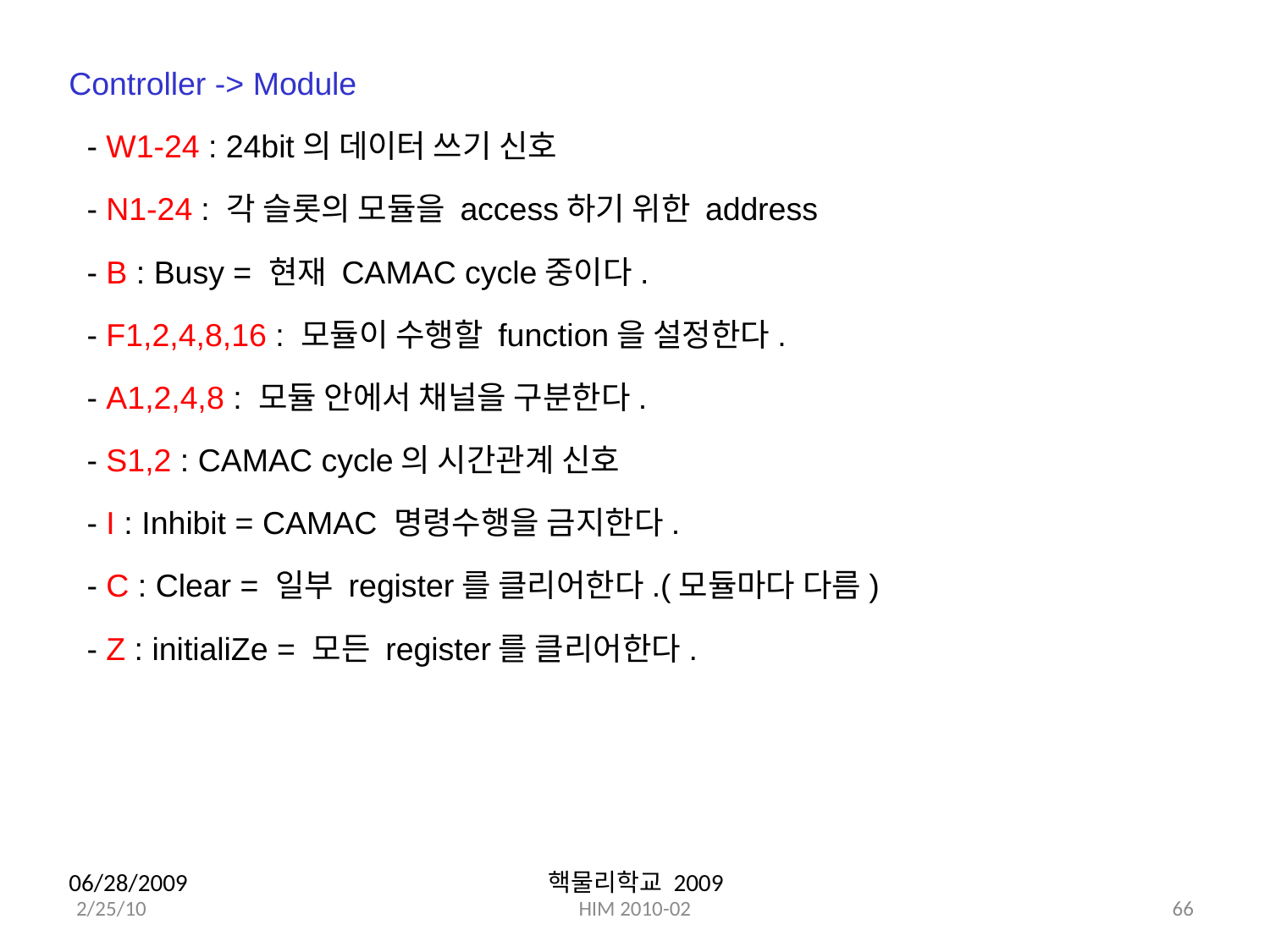

Controller -> Module
  - W1-24 : 24bit의 데이터 쓰기 신호
  - N1-24 : 각 슬롯의 모듈을 access하기 위한 address
  - B : Busy = 현재 CAMAC cycle중이다.
  - F1,2,4,8,16 : 모듈이 수행할 function을 설정한다.
  - A1,2,4,8 : 모듈 안에서 채널을 구분한다.
  - S1,2 : CAMAC cycle의 시간관계 신호
  - I : Inhibit = CAMAC 명령수행을 금지한다.
  - C : Clear = 일부 register를 클리어한다.(모듈마다 다름)
  - Z : initialiZe = 모든 register를 클리어한다.
06/28/2009
핵물리학교 2009
66
2/25/10
HIM 2010-02